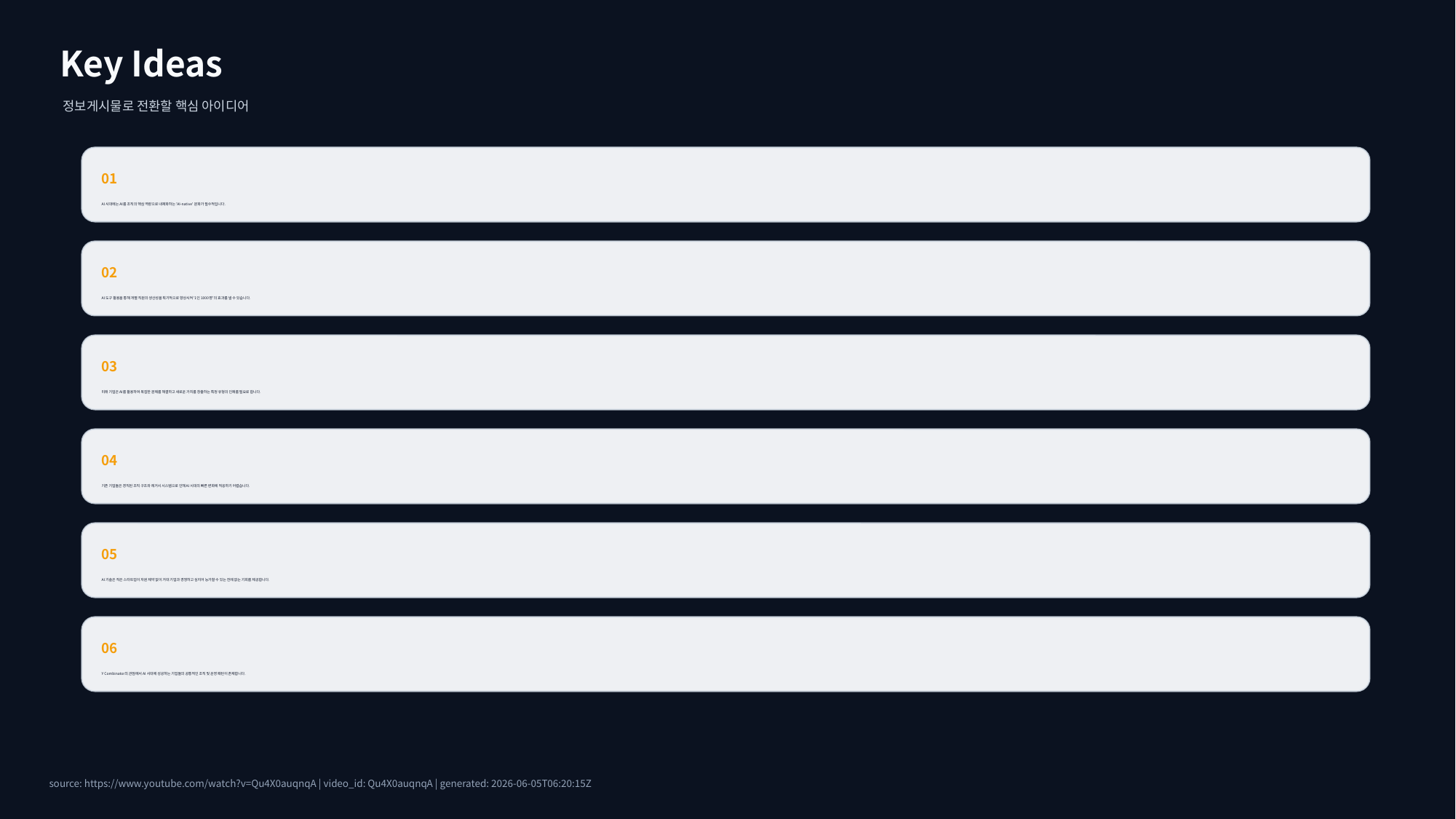

Key Ideas
정보게시물로 전환할 핵심 아이디어

01
AI 시대에는 AI를 조직의 핵심 역량으로 내재화하는 'AI-native' 문화가 필수적입니다.

02
AI 도구 활용을 통해 개별 직원의 생산성을 획기적으로 향상시켜 '1인 1000명'의 효과를 낼 수 있습니다.

03
미래 기업은 AI를 활용하여 복잡한 문제를 해결하고 새로운 가치를 창출하는 특정 유형의 인재를 필요로 합니다.

04
기존 기업들은 경직된 조직 구조와 레거시 시스템으로 인해 AI 시대의 빠른 변화에 적응하기 어렵습니다.

05
AI 기술은 작은 스타트업이 자원 제약 없이 거대 기업과 경쟁하고 심지어 능가할 수 있는 전례 없는 기회를 제공합니다.

06
Y Combinator의 관점에서 AI 시대에 성공하는 기업들의 공통적인 조직 및 운영 패턴이 존재합니다.
source: https://www.youtube.com/watch?v=Qu4X0auqnqA | video_id: Qu4X0auqnqA | generated: 2026-06-05T06:20:15Z